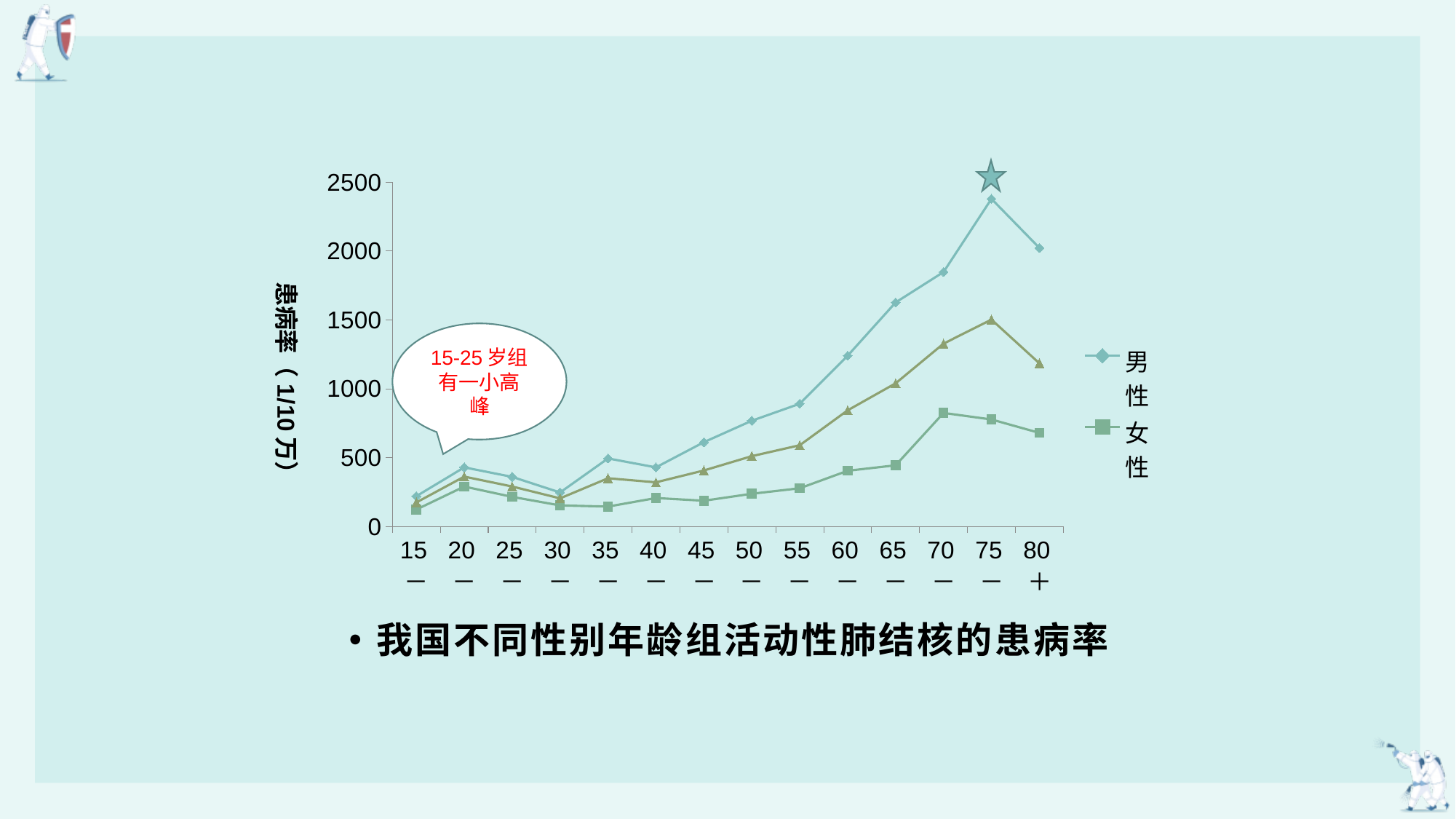

### Chart

| Category | 男性 | 女性 | 合计 |
|---|---|---|---|
| 15－ | 220.421366606313 | 123.528723783305 | 174.832176717136 |
| 20－ | 429.758249205023 | 290.741782210204 | 362.775373251983 |
| 25－ | 360.770129567912 | 215.856488502236 | 290.86366292582 |
| 30－ | 247.533775034492 | 153.651520967287 | 204.737928700352 |
| 35－ | 494.883378399258 | 145.128013275406 | 350.922943903059 |
| 40－ | 429.974126419505 | 207.453413660855 | 321.423700559459 |
| 45－ | 612.607188324945 | 187.597400144206 | 407.546034285175 |
| 50－ | 768.401623701313 | 238.210818404449 | 511.386580800405 |
| 55－ | 891.640044268884 | 278.343712824002 | 590.630697305273 |
| 60－ | 1240.95343280654 | 405.320535642937 | 843.977001671183 |
| 65－ | 1627.38048991406 | 444.95498154584 | 1040.35319411072 |
| 70－ | 1848.1226637841 | 824.888933414366 | 1328.44424902851 |
| 75－ | 2379.23598457478 | 777.504158350051 | 1502.72487646286 |
| 80＋ | 2023.09125706713 | 680.20374403607 | 1185.30752740255 |
15-25岁组有一小高峰
我国不同性别年龄组活动性肺结核的患病率